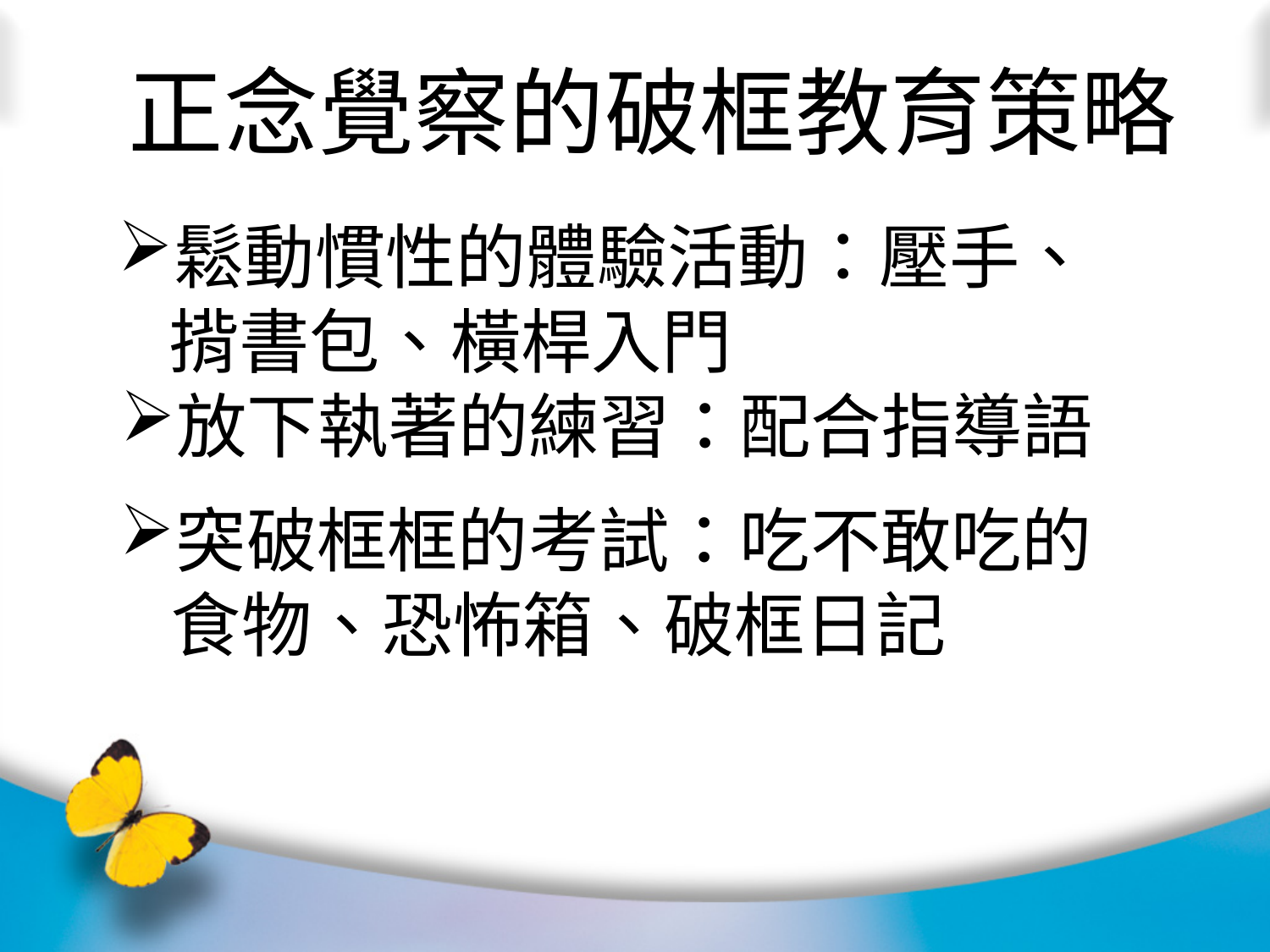

正念覺察的破框教育策略
鬆動慣性的體驗活動：壓手、揹書包、橫桿入門
放下執著的練習：配合指導語
突破框框的考試：吃不敢吃的食物、恐怖箱、破框日記